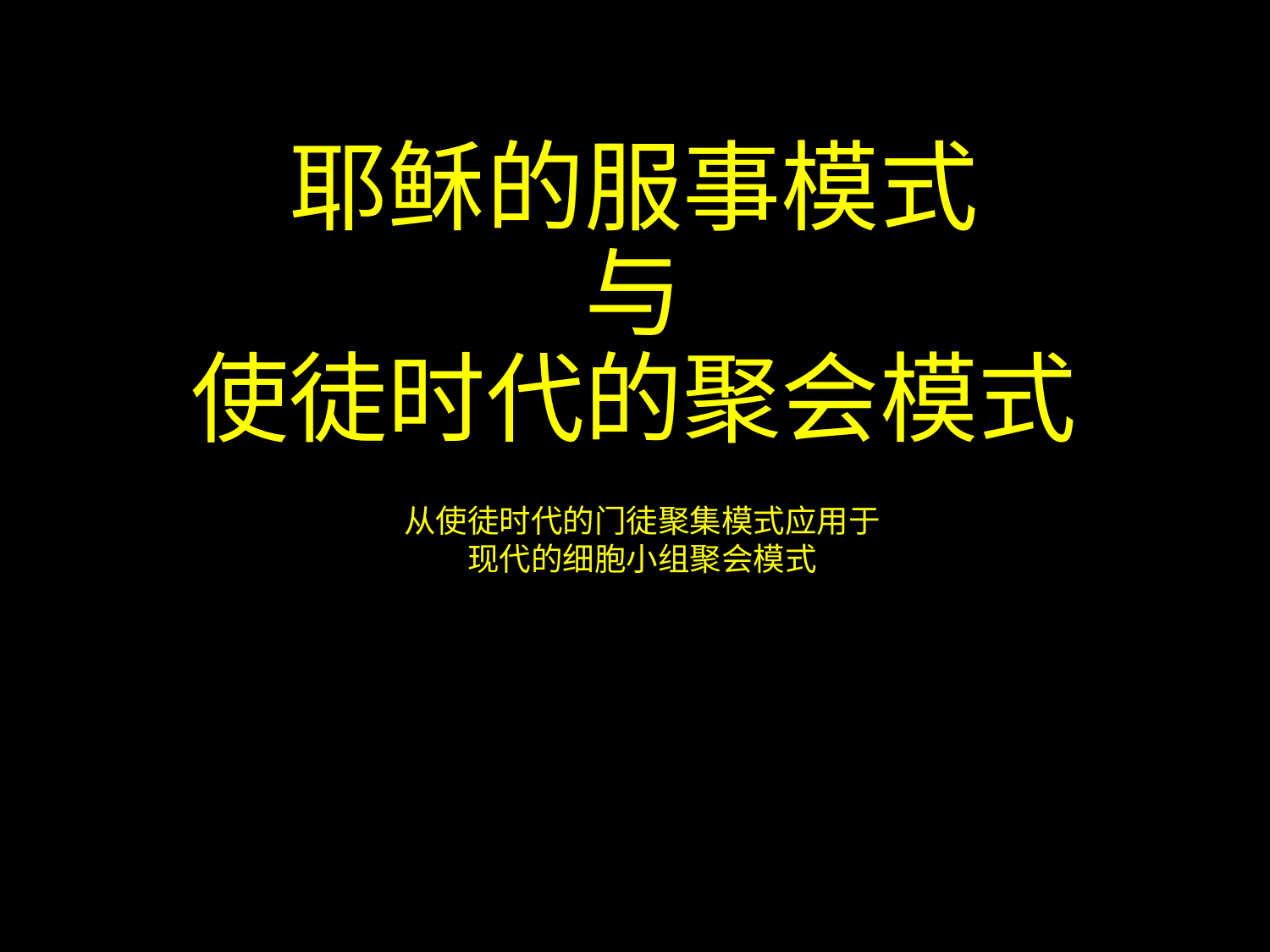

# 耶稣的服事模式 与 使徒时代的聚会模式
从使徒时代的门徒聚集模式应用于现代的细胞小组聚会模式